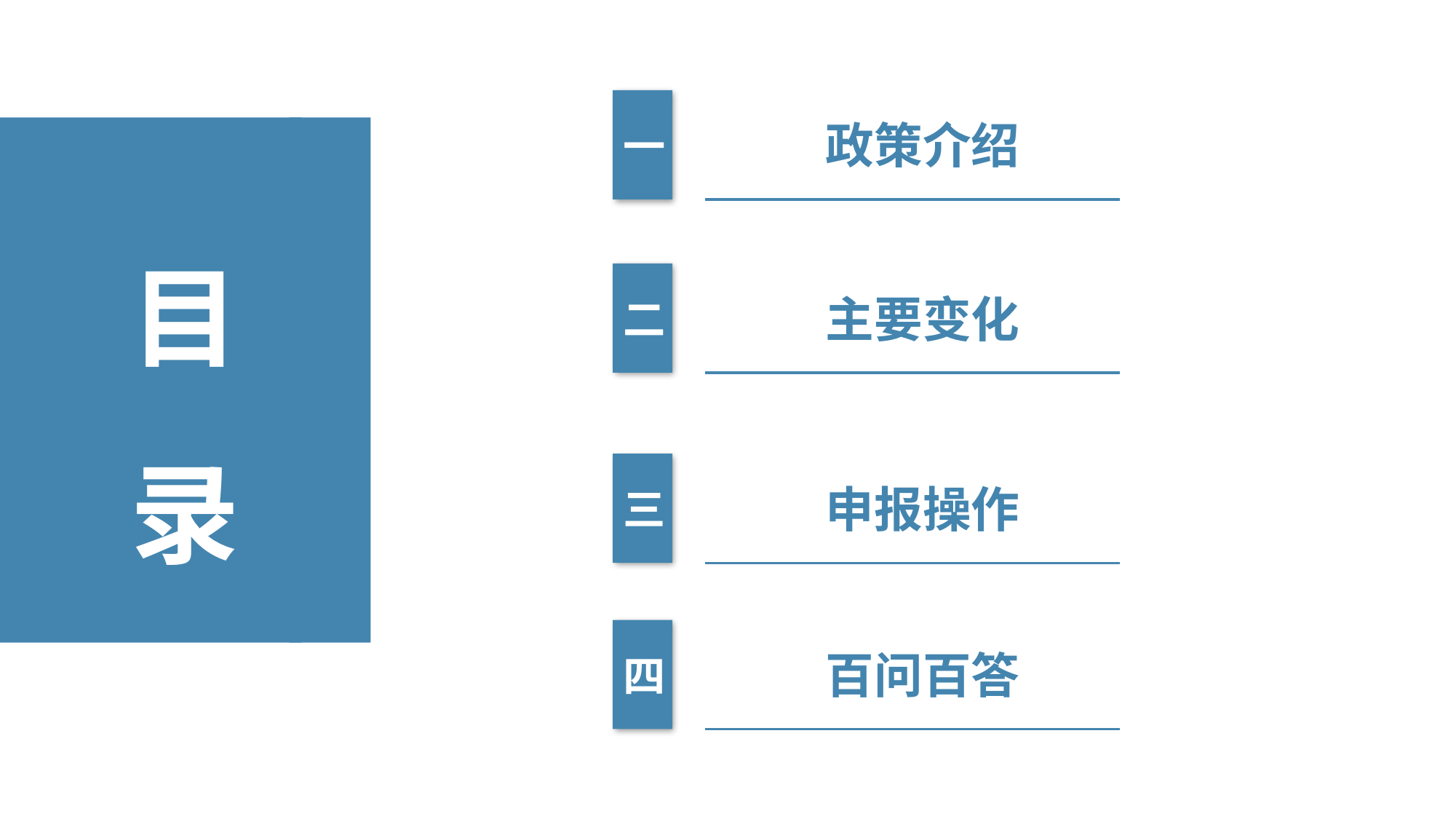

一
政策介绍
目
录

二
主要变化
三
申报操作
四
百问百答